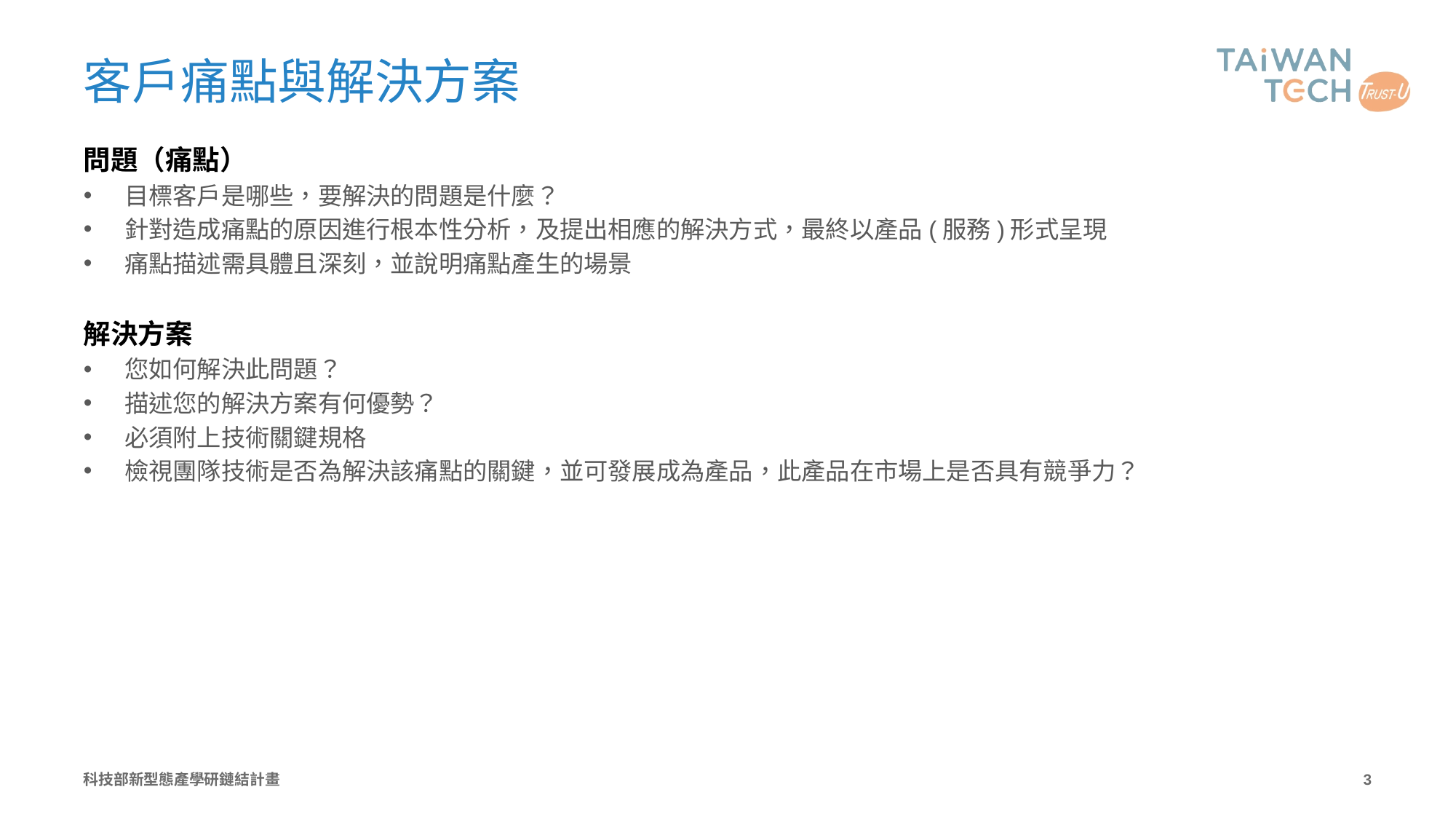

# 客戶痛點與解決方案
問題（痛點）
目標客戶是哪些，要解決的問題是什麼？
針對造成痛點的原因進行根本性分析，及提出相應的解決方式，最終以產品(服務)形式呈現
痛點描述需具體且深刻，並說明痛點產生的場景

解決方案
您如何解決此問題？
描述您的解決方案有何優勢？
必須附上技術關鍵規格
檢視團隊技術是否為解決該痛點的關鍵，並可發展成為產品，此產品在市場上是否具有競爭力？
科技部新型態產學研鏈結計畫
3